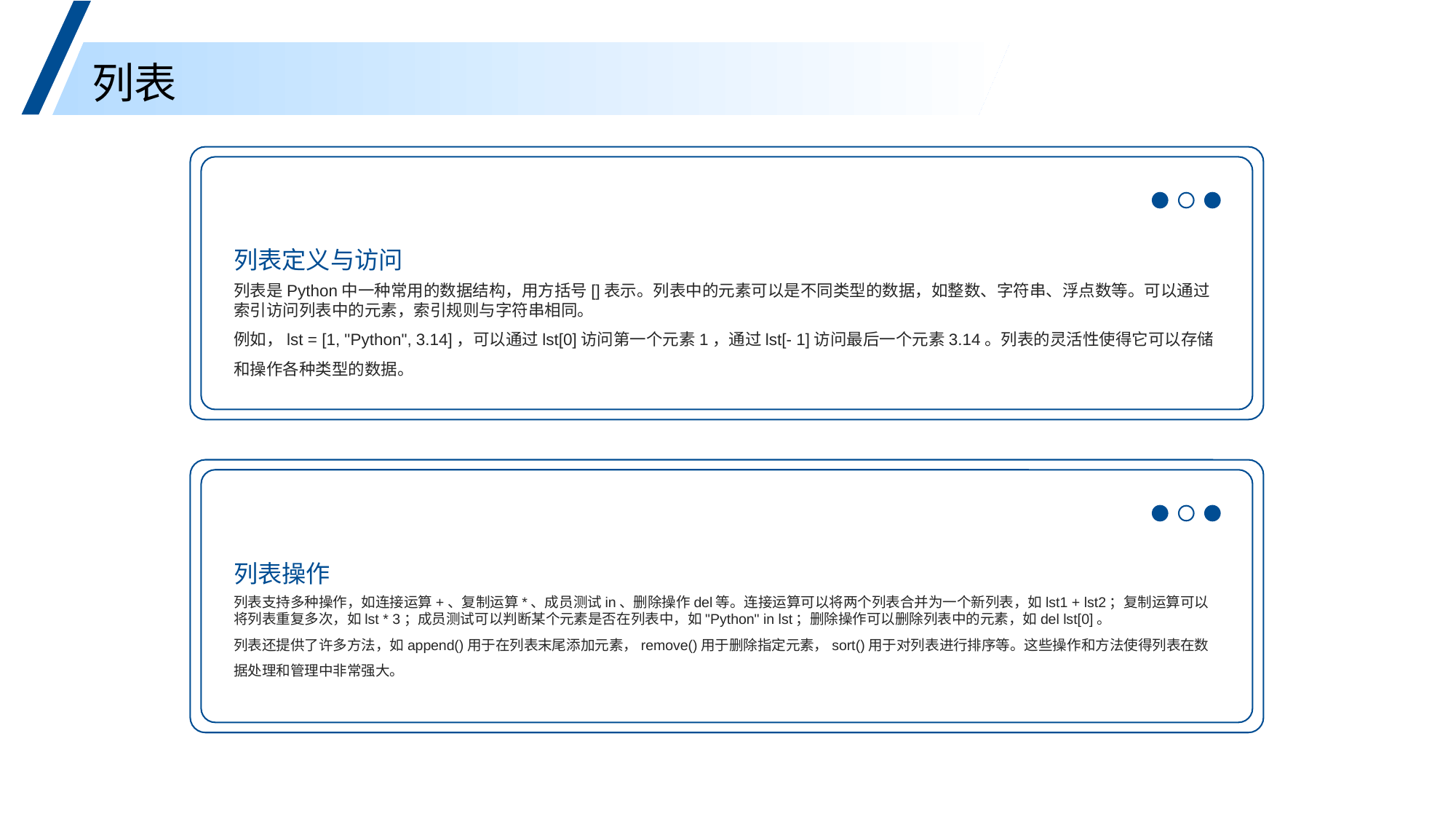

列表

列表定义与访问
列表是Python中一种常用的数据结构，用方括号[]表示。列表中的元素可以是不同类型的数据，如整数、字符串、浮点数等。可以通过索引访问列表中的元素，索引规则与字符串相同。
例如，lst = [1, "Python", 3.14]，可以通过lst[0]访问第一个元素1，通过lst[- 1]访问最后一个元素3.14。列表的灵活性使得它可以存储和操作各种类型的数据。

列表操作
列表支持多种操作，如连接运算+、复制运算*、成员测试in、删除操作del等。连接运算可以将两个列表合并为一个新列表，如lst1 + lst2；复制运算可以将列表重复多次，如lst * 3；成员测试可以判断某个元素是否在列表中，如"Python" in lst；删除操作可以删除列表中的元素，如del lst[0]。
列表还提供了许多方法，如append()用于在列表末尾添加元素，remove()用于删除指定元素，sort()用于对列表进行排序等。这些操作和方法使得列表在数据处理和管理中非常强大。